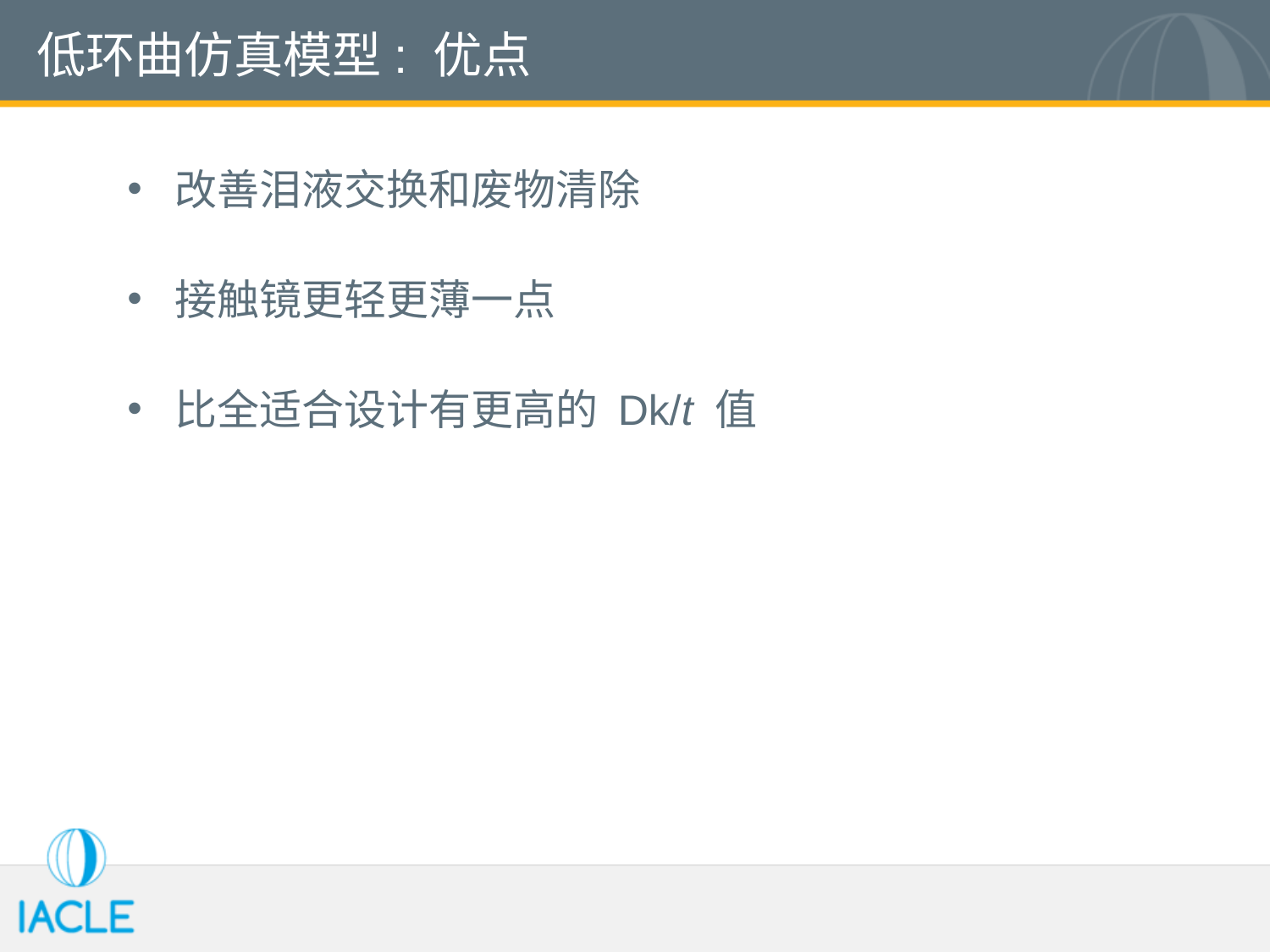

# 低环曲仿真模型: 优点
改善泪液交换和废物清除
接触镜更轻更薄一点
比全适合设计有更高的 Dk/t 值